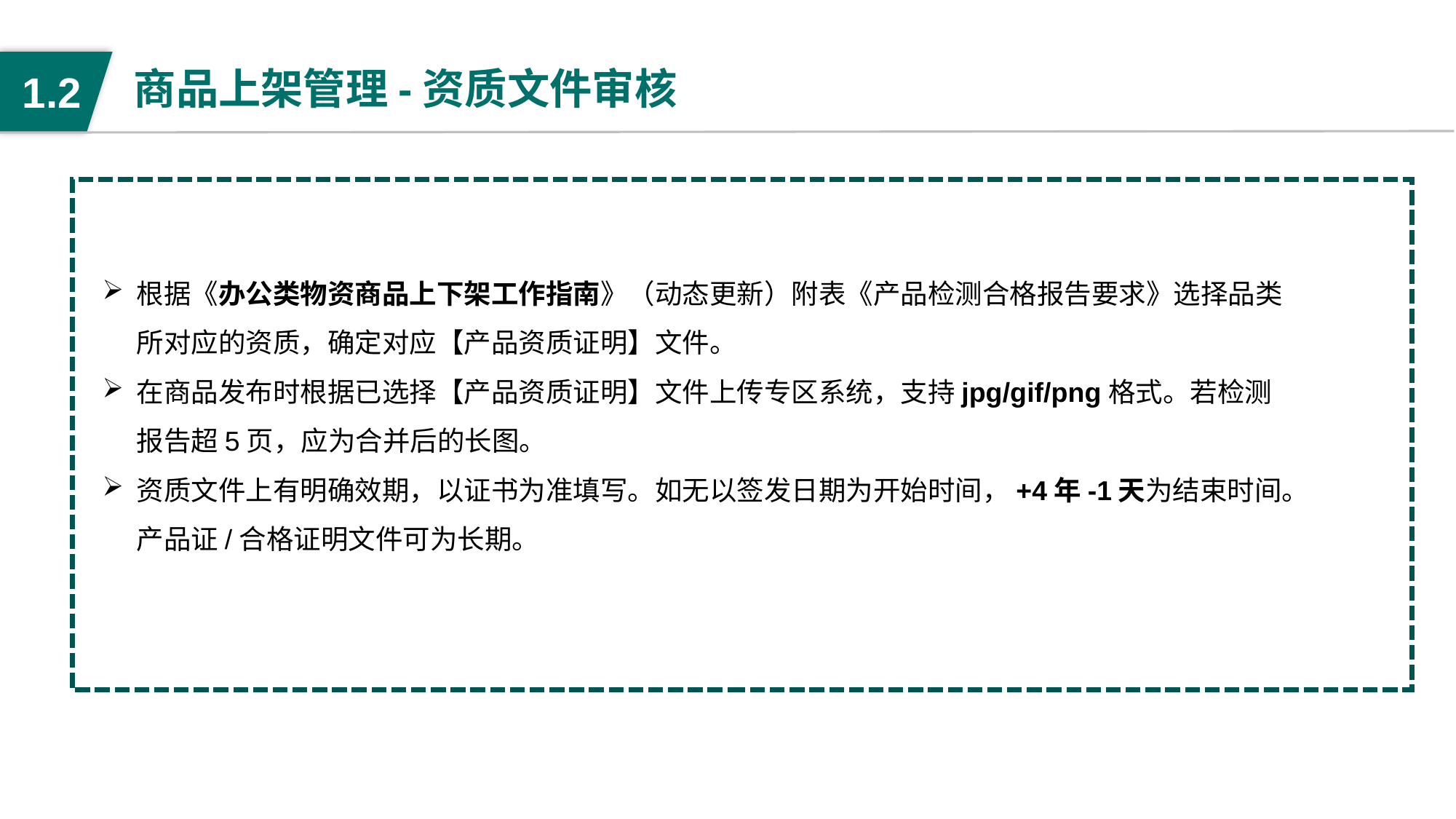

商品上架管理-资质文件审核

1.2

根据《办公类物资商品上下架工作指南》（动态更新）附表《产品检测合格报告要求》选择品类所对应的资质，确定对应【产品资质证明】文件。
在商品发布时根据已选择【产品资质证明】文件上传专区系统，支持jpg/gif/png格式。若检测报告超5页，应为合并后的长图。
资质文件上有明确效期，以证书为准填写。如无以签发日期为开始时间，+4年-1天为结束时间。产品证/合格证明文件可为长期。